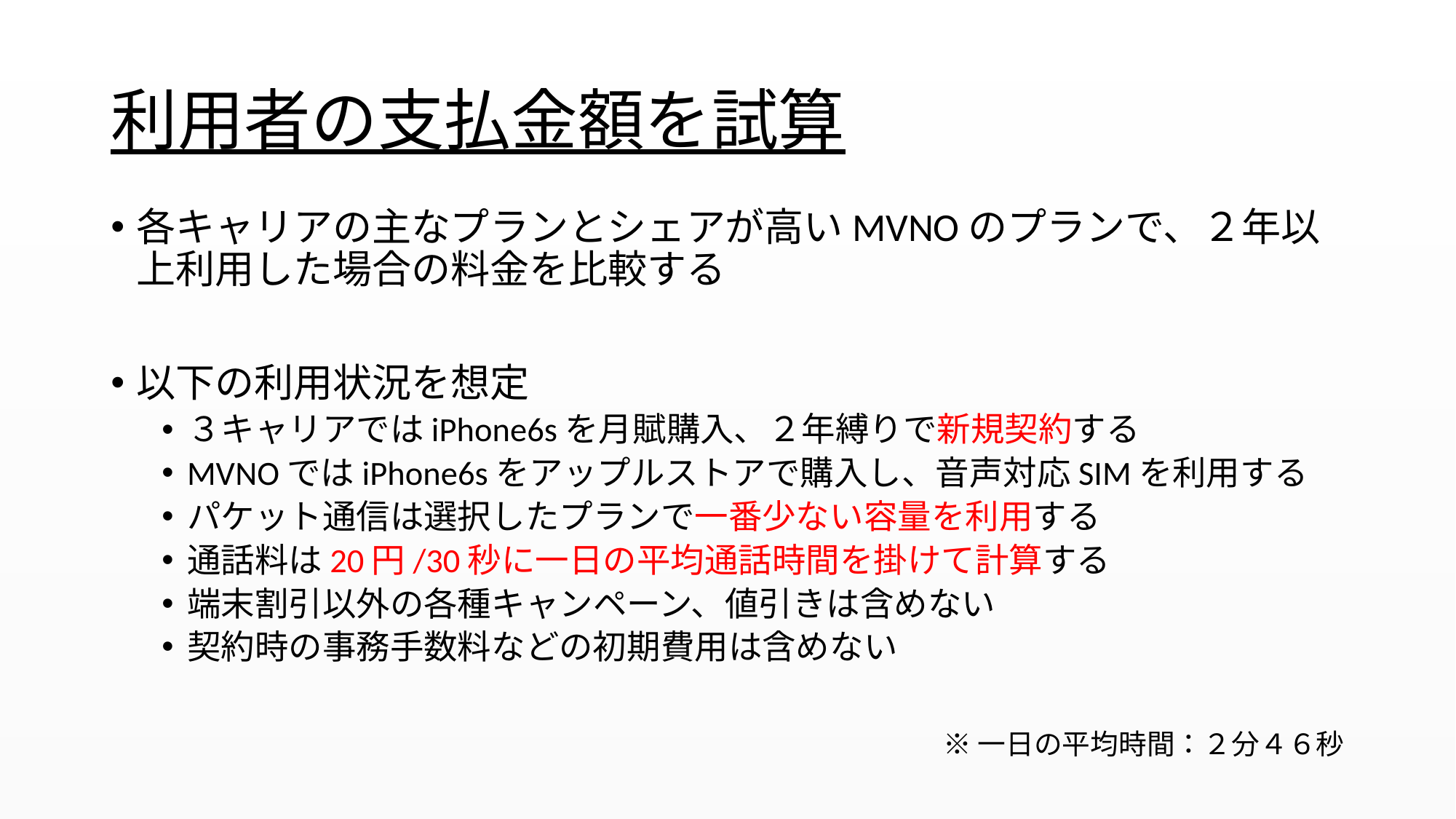

# 利用者の支払金額を試算
各キャリアの主なプランとシェアが高いMVNOのプランで、２年以上利用した場合の料金を比較する

以下の利用状況を想定
３キャリアではiPhone6sを月賦購入、２年縛りで新規契約する
MVNOではiPhone6sをアップルストアで購入し、音声対応SIMを利用する
パケット通信は選択したプランで一番少ない容量を利用する
通話料は20円/30秒に一日の平均通話時間を掛けて計算する
端末割引以外の各種キャンペーン、値引きは含めない
契約時の事務手数料などの初期費用は含めない

※一日の平均時間：２分４６秒